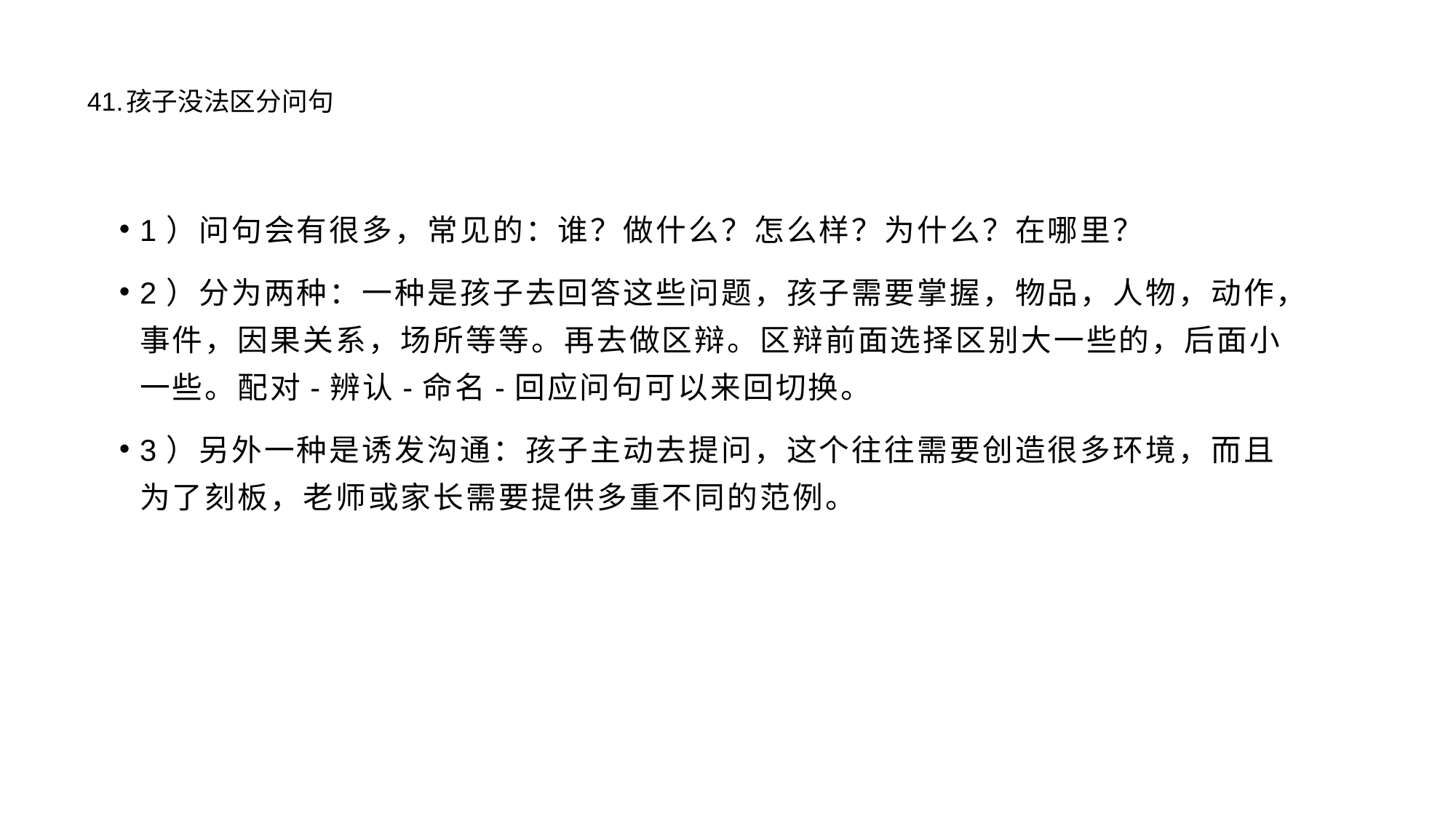

# 41.孩子没法区分问句
1）问句会有很多，常见的：谁？做什么？怎么样？为什么？在哪里？
2）分为两种：一种是孩子去回答这些问题，孩子需要掌握，物品，人物，动作，事件，因果关系，场所等等。再去做区辩。区辩前面选择区别大一些的，后面小一些。配对-辨认-命名-回应问句可以来回切换。
3）另外一种是诱发沟通：孩子主动去提问，这个往往需要创造很多环境，而且为了刻板，老师或家长需要提供多重不同的范例。